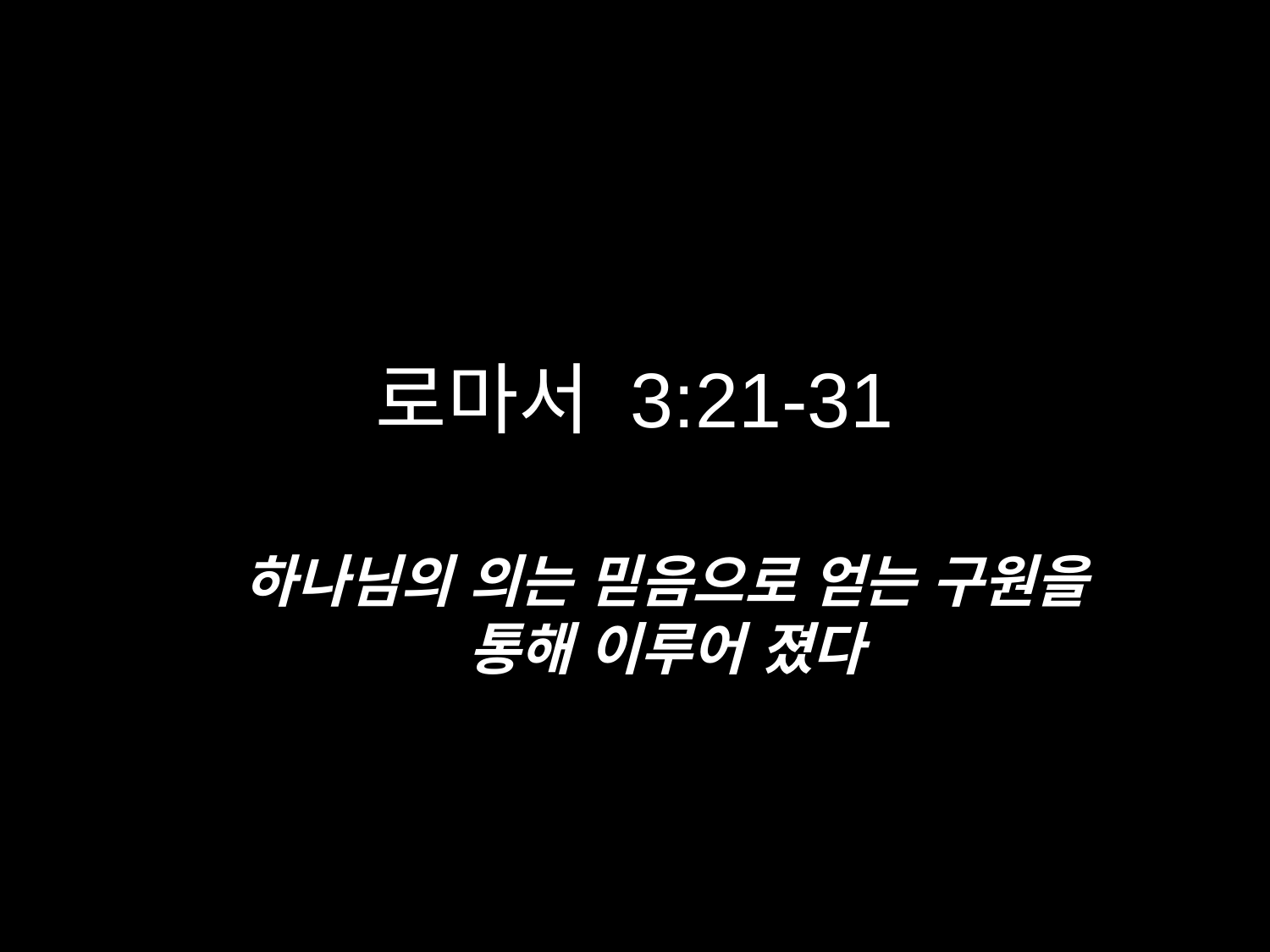

# 로마서 3:21-31
하나님의 의는 믿음으로 얻는 구원을 통해 이루어 졌다